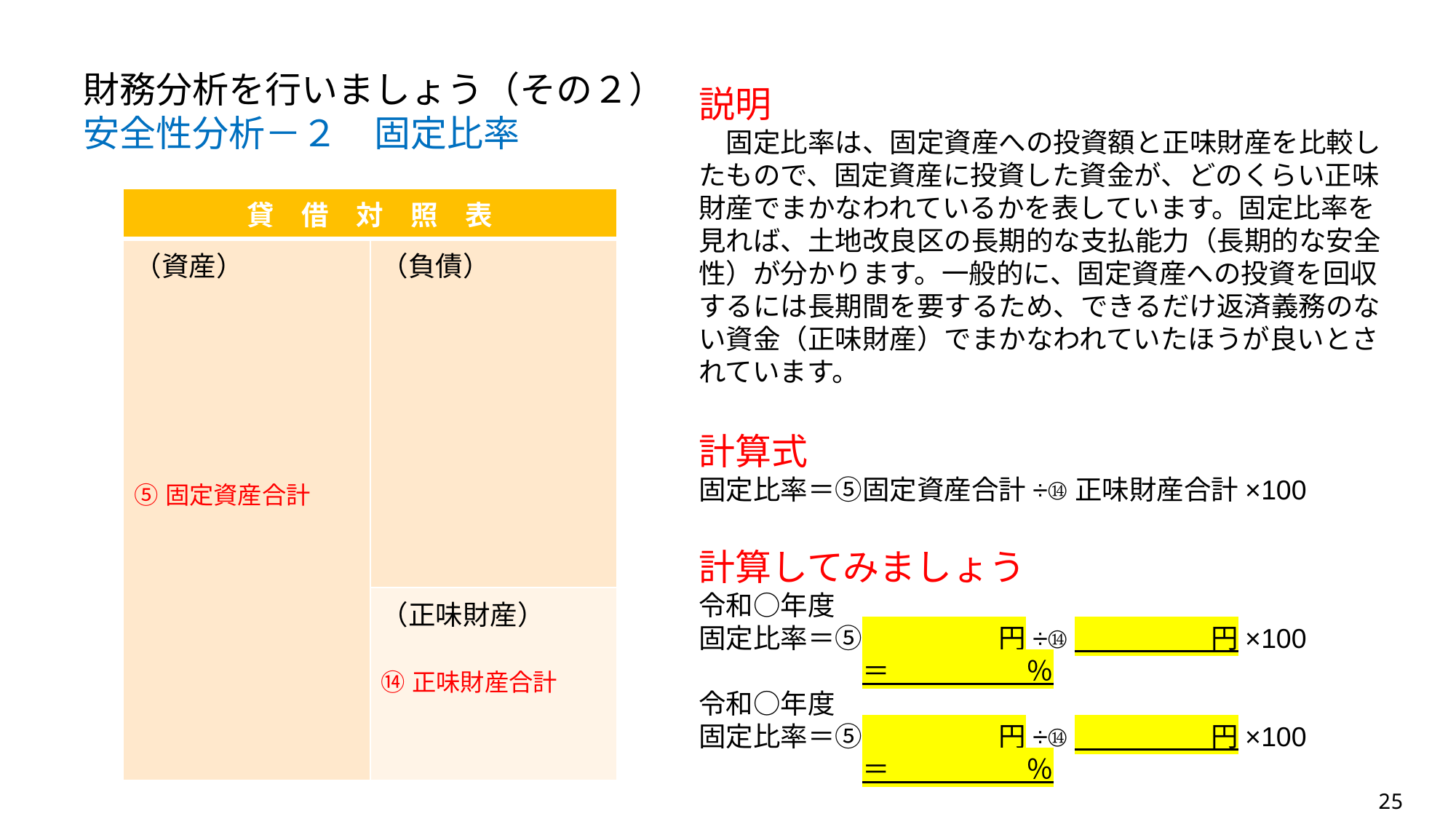

財務分析を行いましょう（その２）
安全性分析－２　固定比率
説明
　固定比率は、固定資産への投資額と正味財産を比較したもので、固定資産に投資した資金が、どのくらい正味財産でまかなわれているかを表しています。固定比率を見れば、土地改良区の長期的な支払能力（長期的な安全性）が分かります。一般的に、固定資産への投資を回収するには長期間を要するため、できるだけ返済義務のない資金（正味財産）でまかなわれていたほうが良いとされています。
| 貸　借　対　照　表 |  |
| --- | --- |
| （資産） ⑤固定資産合計 | （負債） |
|  | （正味財産） ⑭正味財産合計 |
計算式
固定比率＝⑤固定資産合計÷⑭正味財産合計×100
計算してみましょう
令和○年度
固定比率＝⑤　　　　　円÷⑭　　　　　円×100
　　　　　　＝　　　　　％
令和○年度
固定比率＝⑤　　　　　円÷⑭　　　　　円×100
　　　　　　＝　　　　　％
25